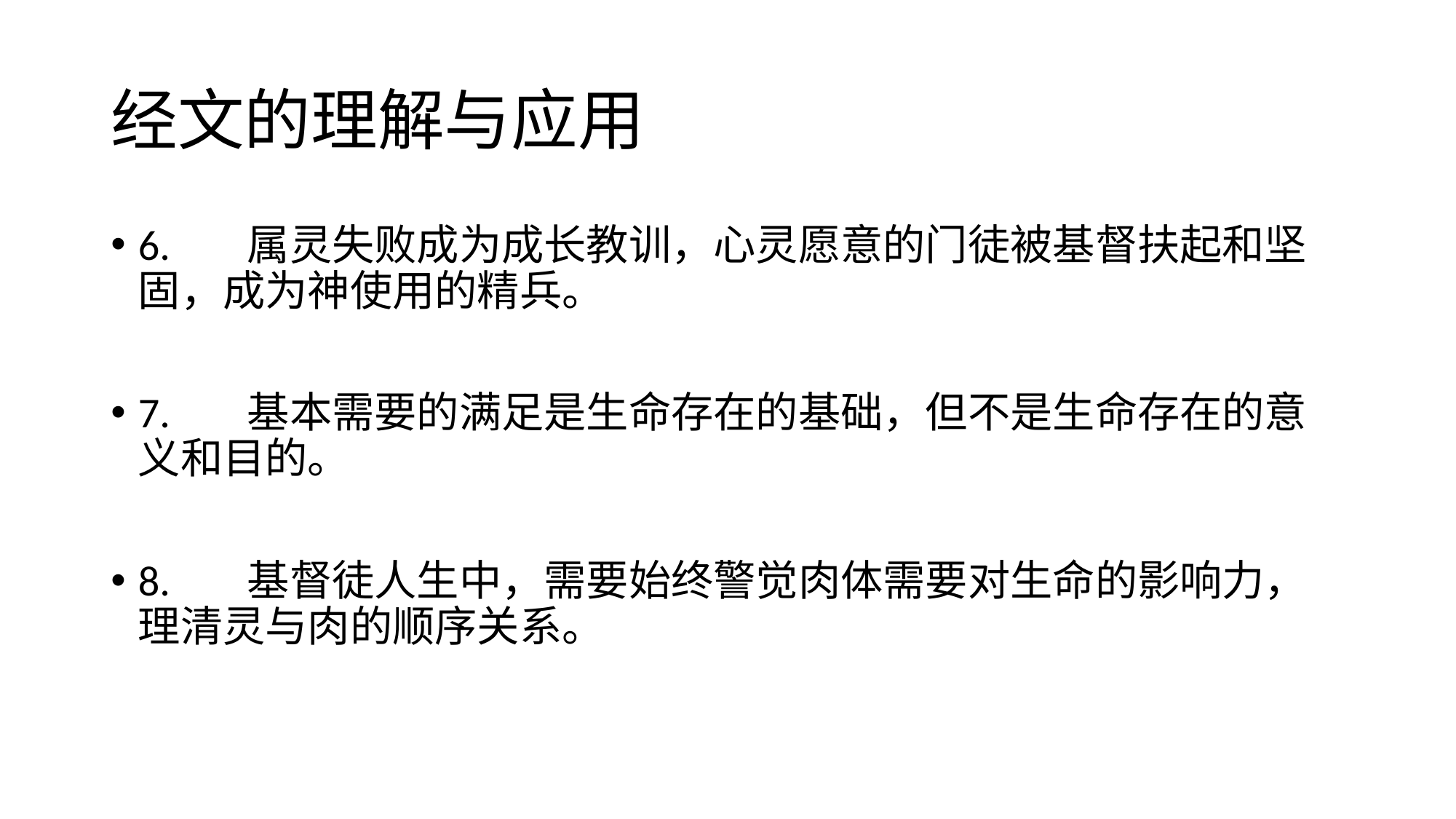

# 经文的理解与应用
6.	属灵失败成为成长教训，心灵愿意的门徒被基督扶起和坚固，成为神使用的精兵。

7.	基本需要的满足是生命存在的基础，但不是生命存在的意义和目的。

8.	基督徒人生中，需要始终警觉肉体需要对生命的影响力，理清灵与肉的顺序关系。